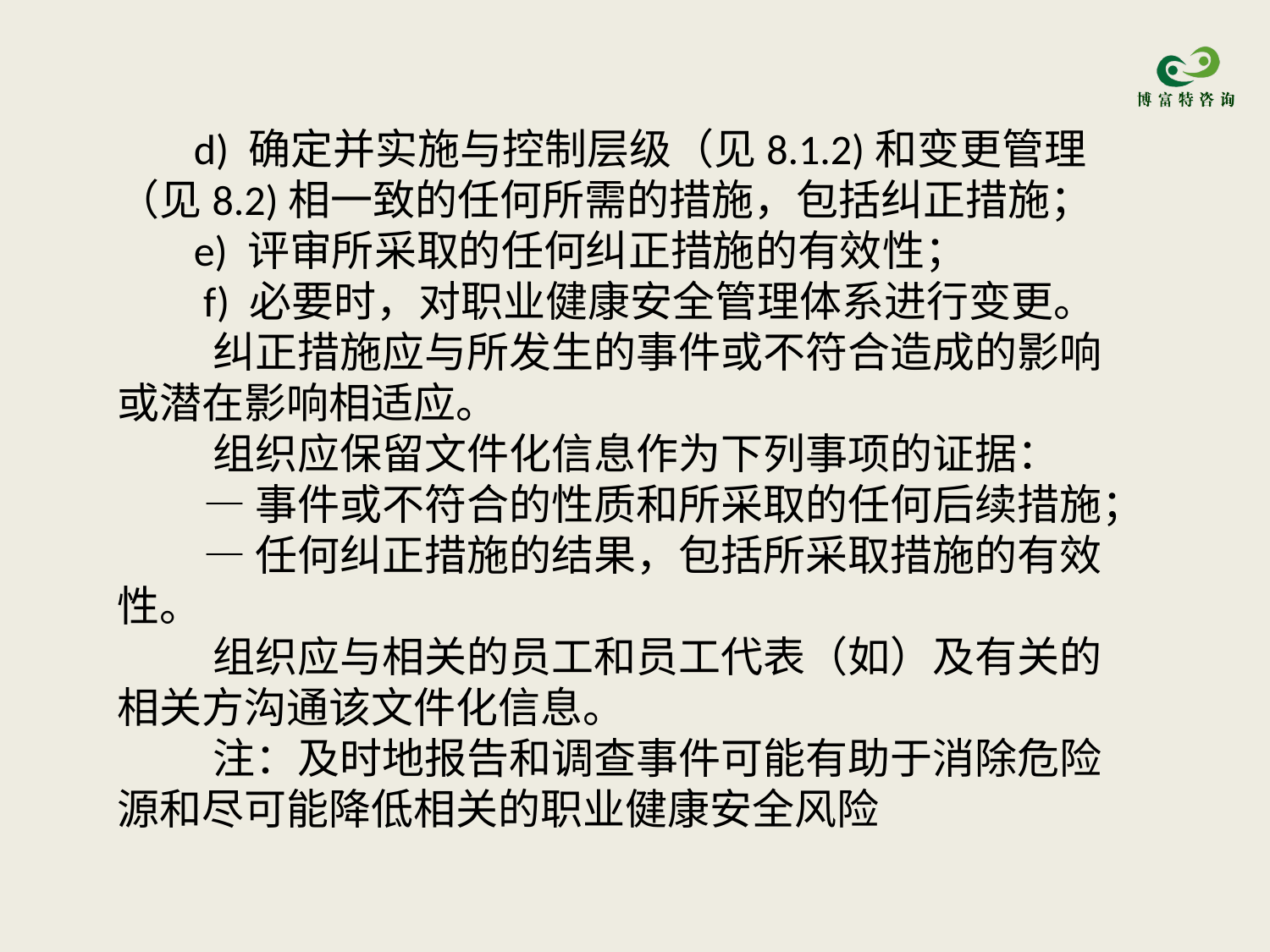

d) 确定并实施与控制层级（见8.1.2)和变更管理（见8.2)相一致的任何所需的措施，包括纠正措施；
        e) 评审所采取的任何纠正措施的有效性；
         f) 必要时，对职业健康安全管理体系进行变更。
         纠正措施应与所发生的事件或不符合造成的影响或潜在影响相适应。
         组织应保留文件化信息作为下列事项的证据：
         —事件或不符合的性质和所采取的任何后续措施；
         —任何纠正措施的结果，包括所采取措施的有效性。
         组织应与相关的员工和员工代表（如）及有关的相关方沟通该文件化信息。
         注：及时地报告和调查事件可能有助于消除危险源和尽可能降低相关的职业健康安全风险